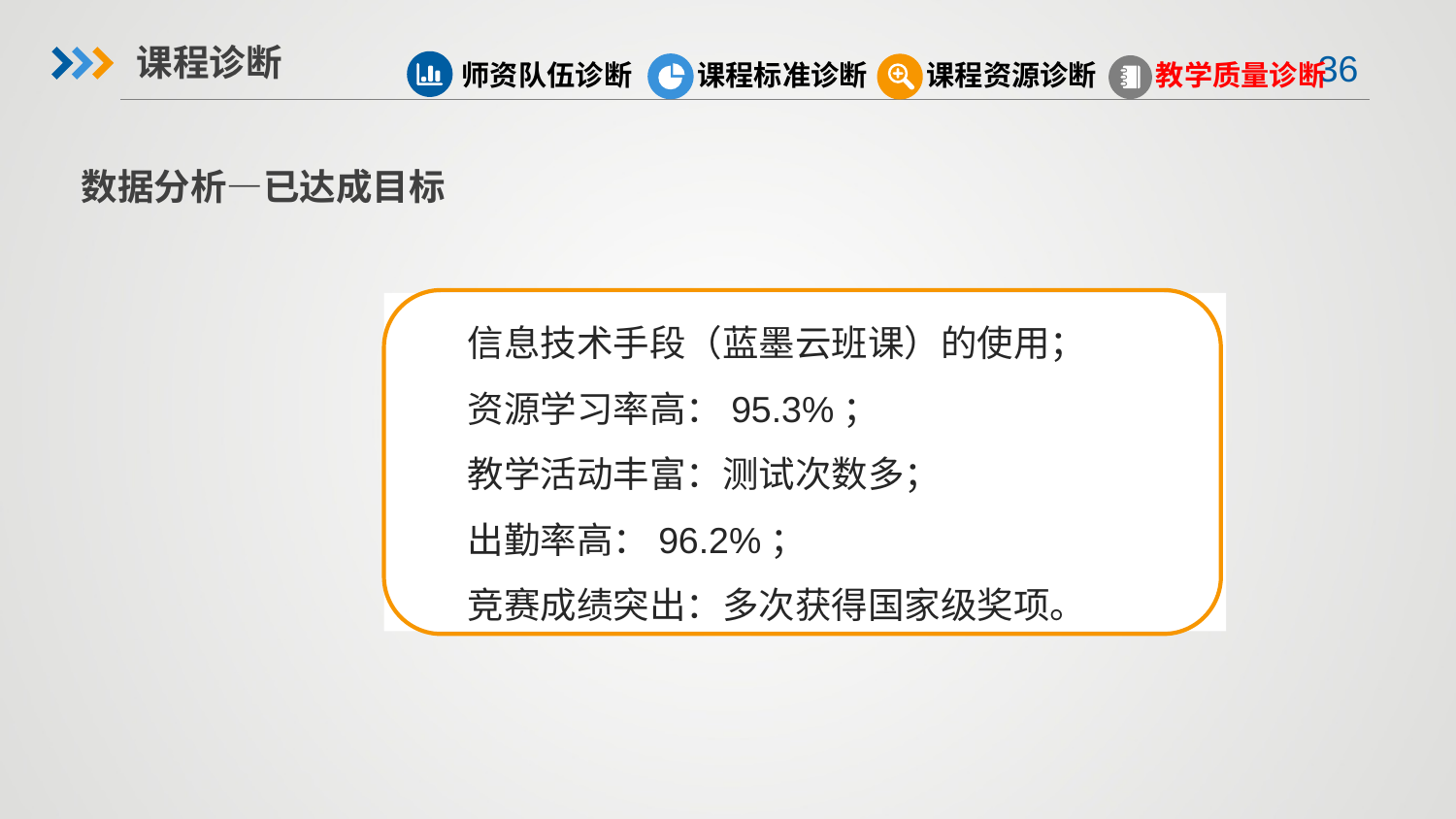

课程诊断
课程标准诊断
师资队伍诊断
课程资源诊断
教学质量诊断

数据分析—已达成目标

信息技术手段（蓝墨云班课）的使用；
资源学习率高：95.3%；
教学活动丰富：测试次数多；
出勤率高：96.2%；
竞赛成绩突出：多次获得国家级奖项。